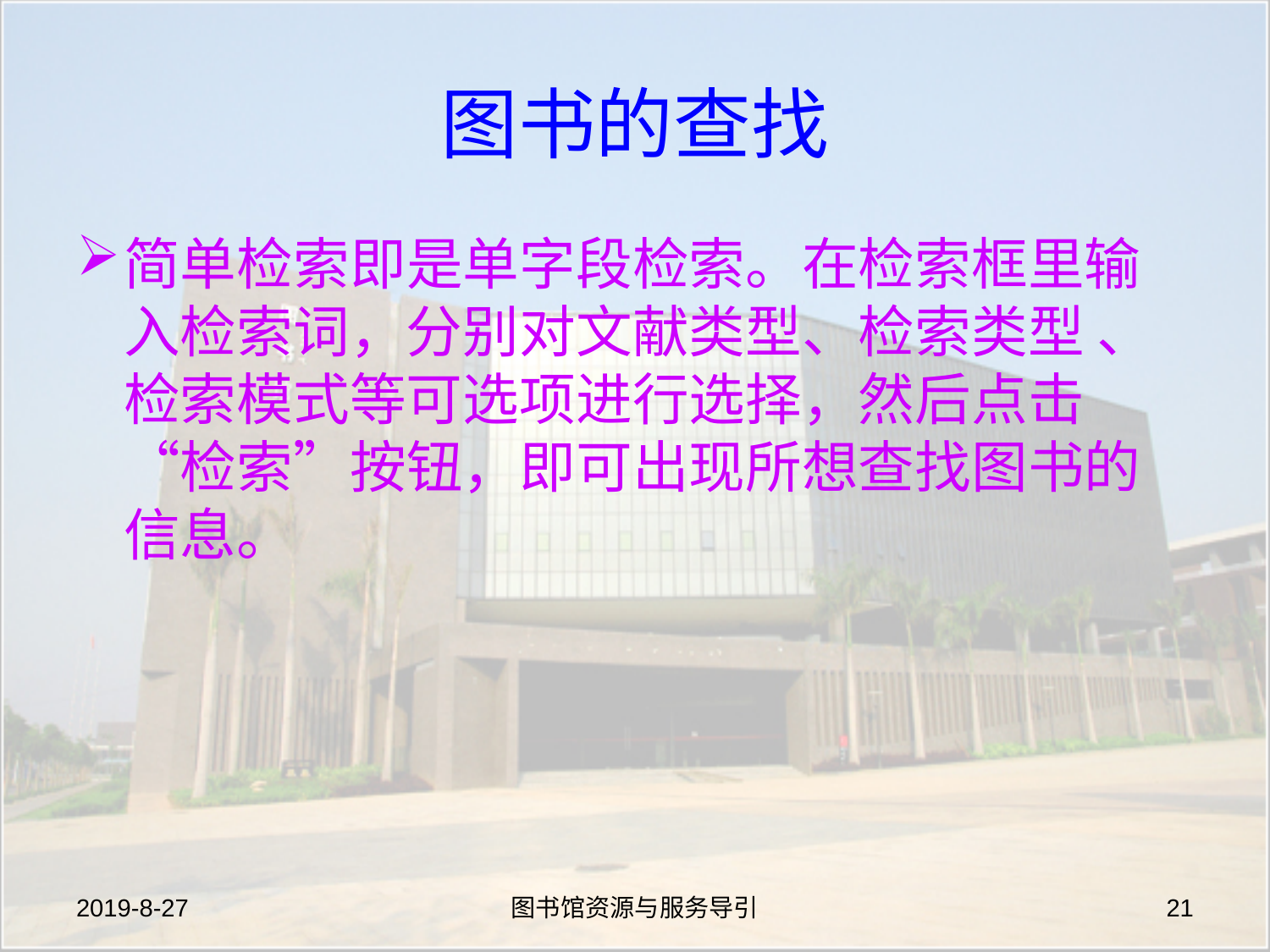

# 图书的查找
简单检索即是单字段检索。在检索框里输入检索词，分别对文献类型、检索类型 、检索模式等可选项进行选择，然后点击“检索”按钮，即可出现所想查找图书的信息。
2019-8-27
图书馆资源与服务导引
21